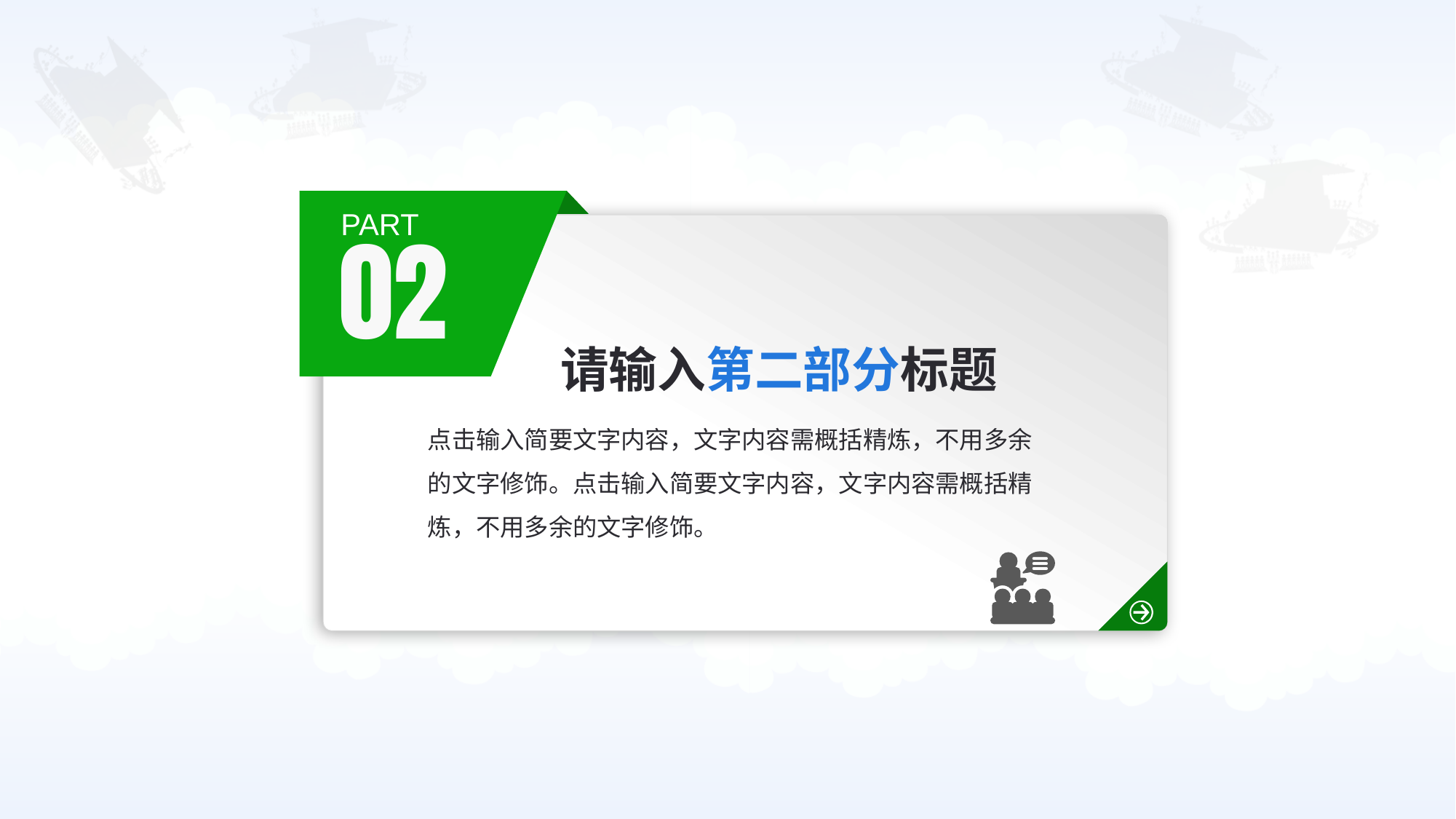

PART

02
请输入第二部分标题
点击输入简要文字内容，文字内容需概括精炼，不用多余的文字修饰。点击输入简要文字内容，文字内容需概括精炼，不用多余的文字修饰。